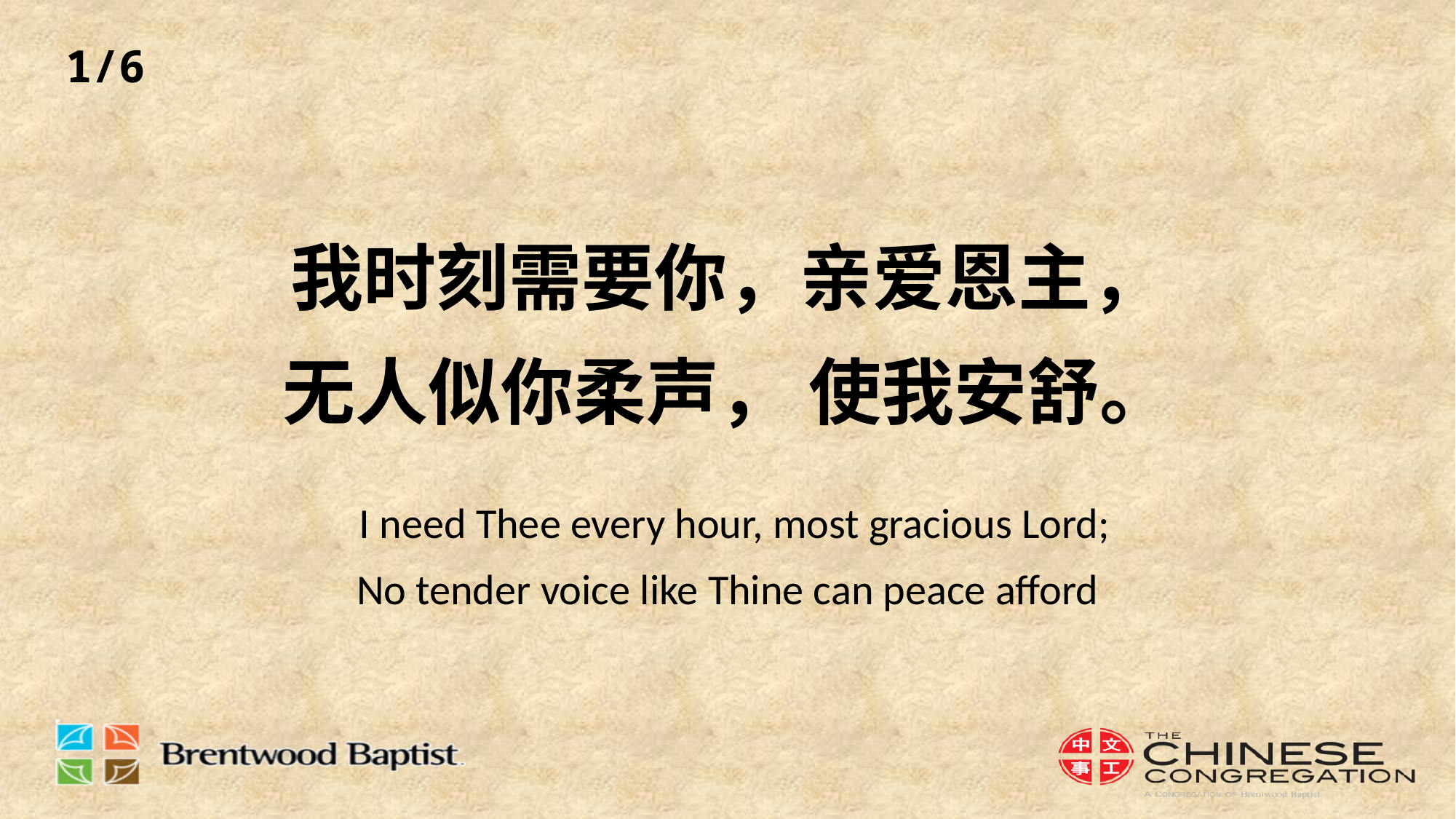

1/6
# 我时刻需要你，亲爱恩主， 无人似你柔声， 使我安舒。 I need Thee every hour, most gracious Lord; No tender voice like Thine can peace afford